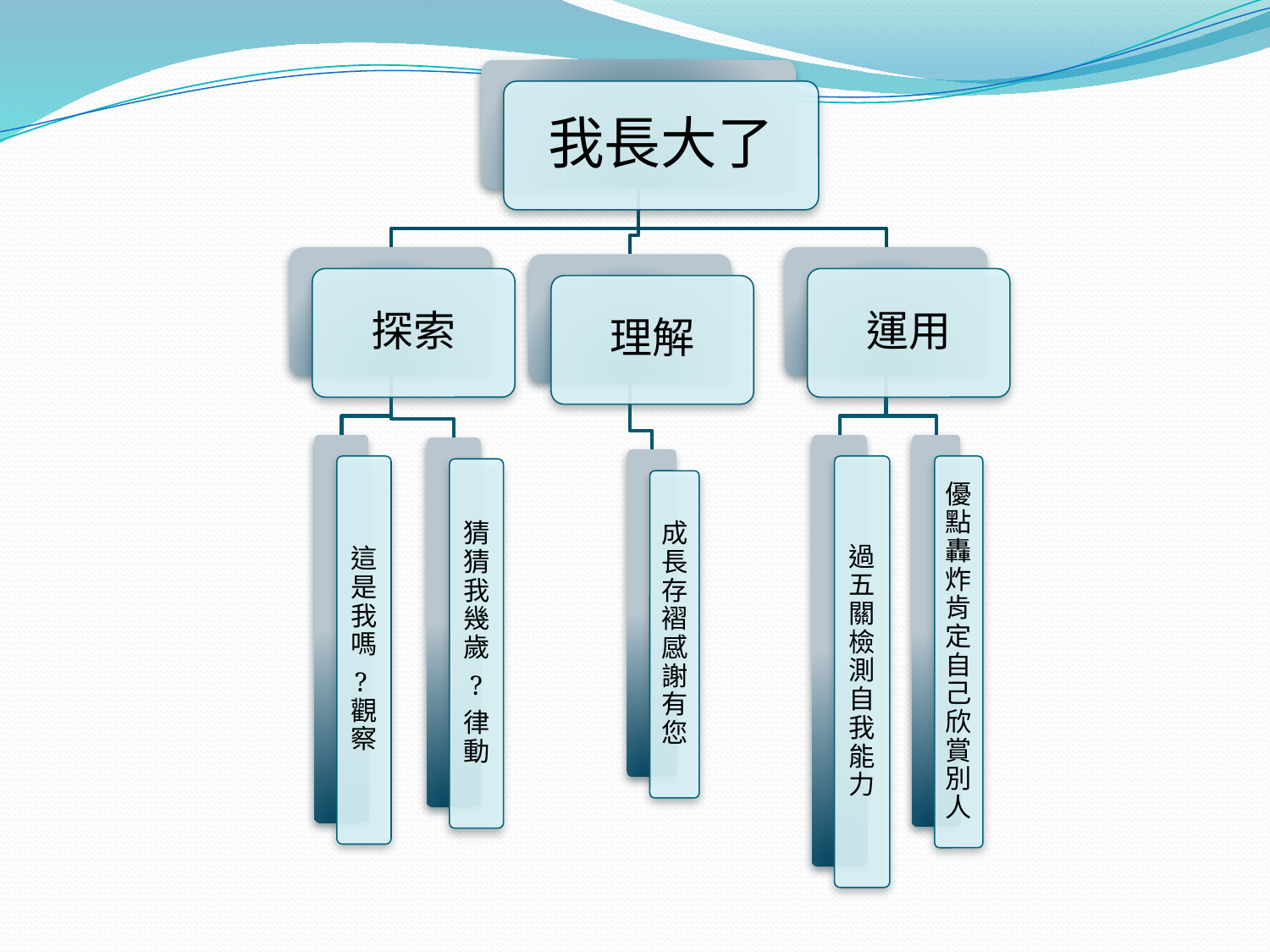

我長大了
探索
這是我嗎
?觀察
猜猜我幾歲
?
律動
理解
成長存褶感謝有您
運用
過五關檢測自我能力
優點轟炸肯定自己欣賞別人